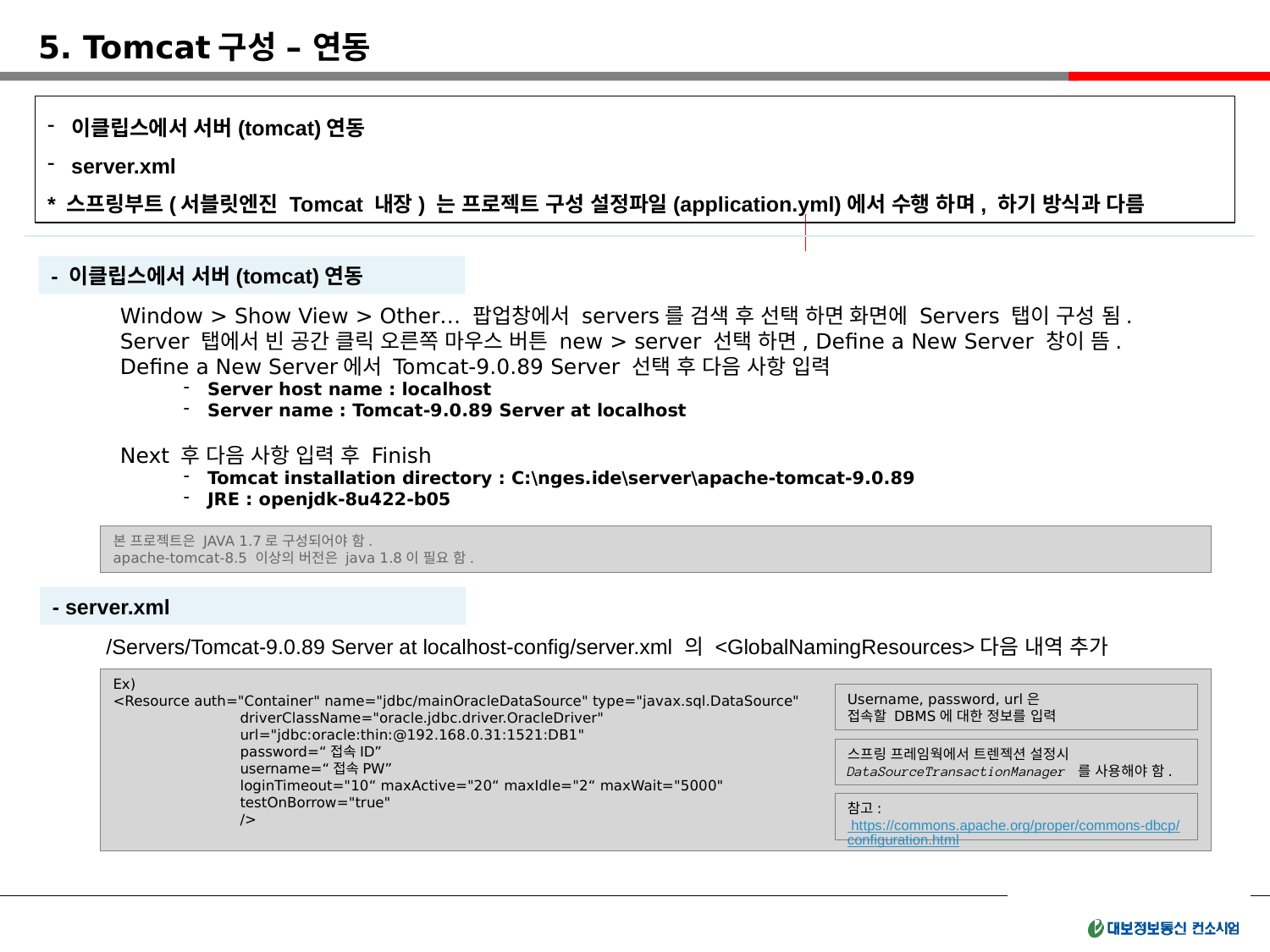

5. Tomcat구성 – 연동
이클립스에서 서버(tomcat)연동
server.xml
* 스프링부트(서블릿엔진 Tomcat 내장) 는 프로젝트 구성 설정파일(application.yml)에서 수행 하며, 하기 방식과 다름
- 이클립스에서 서버(tomcat)연동
Window > Show View > Other… 팝업창에서 servers를 검색 후 선택 하면 화면에 Servers 탭이 구성 됨.
Server 탭에서 빈 공간 클릭 오른쪽 마우스 버튼 new > server 선택 하면, Define a New Server 창이 뜸.
Define a New Server에서 Tomcat-9.0.89 Server 선택 후 다음 사항 입력
Server host name : localhost
Server name : Tomcat-9.0.89 Server at localhost

Next 후 다음 사항 입력 후 Finish
Tomcat installation directory : C:\nges.ide\server\apache-tomcat-9.0.89
JRE : openjdk-8u422-b05
본 프로젝트은 JAVA 1.7로 구성되어야 함.
apache-tomcat-8.5 이상의 버전은 java 1.8이 필요 함.
- server.xml
/Servers/Tomcat-9.0.89 Server at localhost-config/server.xml 의 <GlobalNamingResources>다음 내역 추가
Ex)
<Resource auth="Container" name="jdbc/mainOracleDataSource" type="javax.sql.DataSource"
	driverClassName="oracle.jdbc.driver.OracleDriver"
	url="jdbc:oracle:thin:@192.168.0.31:1521:DB1"
	password=“접속ID”
	username=“접속PW”
	loginTimeout="10“ maxActive="20“ maxIdle="2“ maxWait="5000"
	testOnBorrow="true"
	/>

Username, password, url은
접속할 DBMS에 대한 정보를 입력
스프링 프레임웍에서 트렌젝션 설정시 DataSourceTransactionManager 를 사용해야 함.
참고: https://commons.apache.org/proper/commons-dbcp/configuration.html